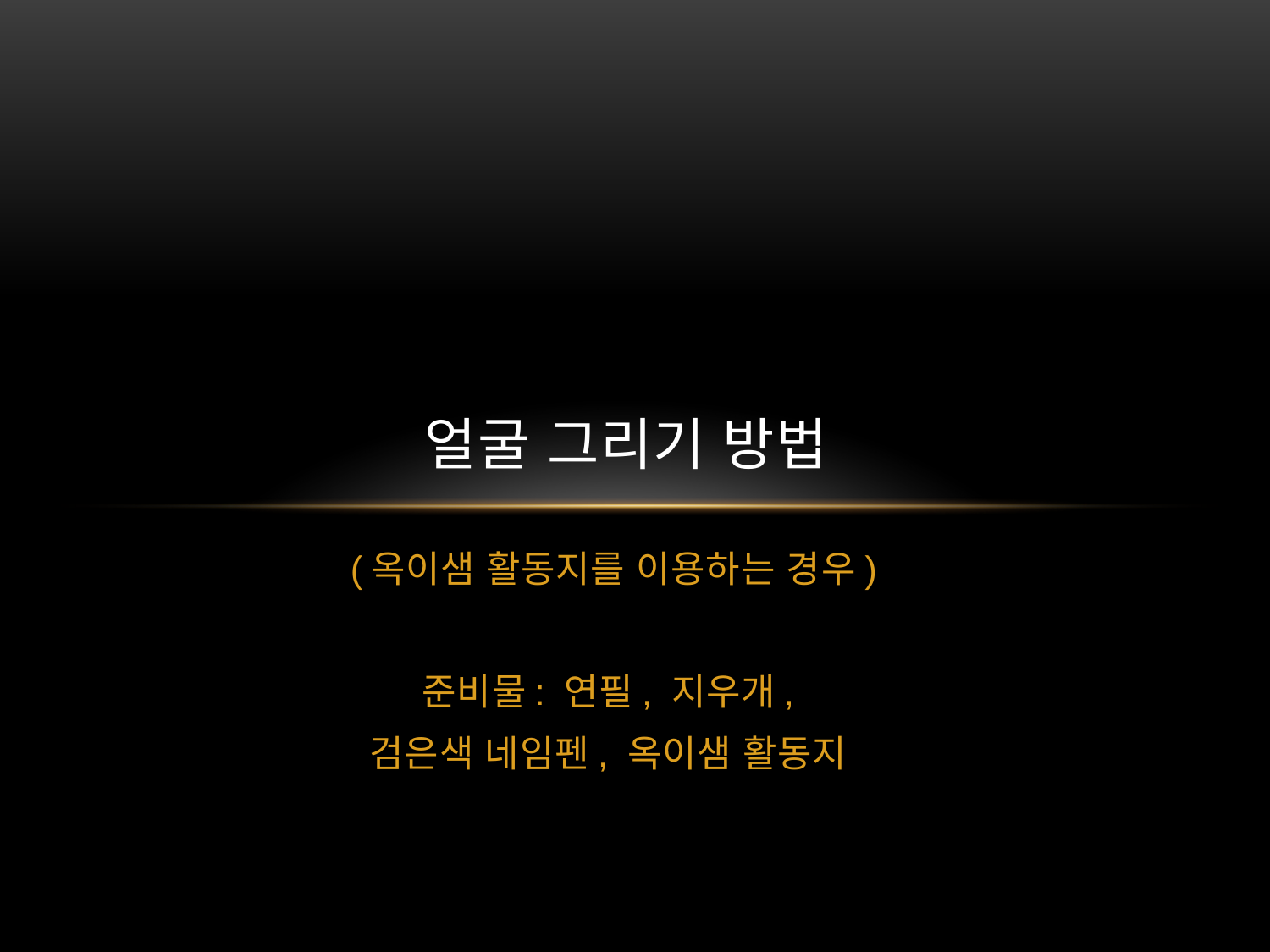

# 얼굴 그리기 방법
(옥이샘 활동지를 이용하는 경우)

준비물: 연필, 지우개,
검은색 네임펜, 옥이샘 활동지